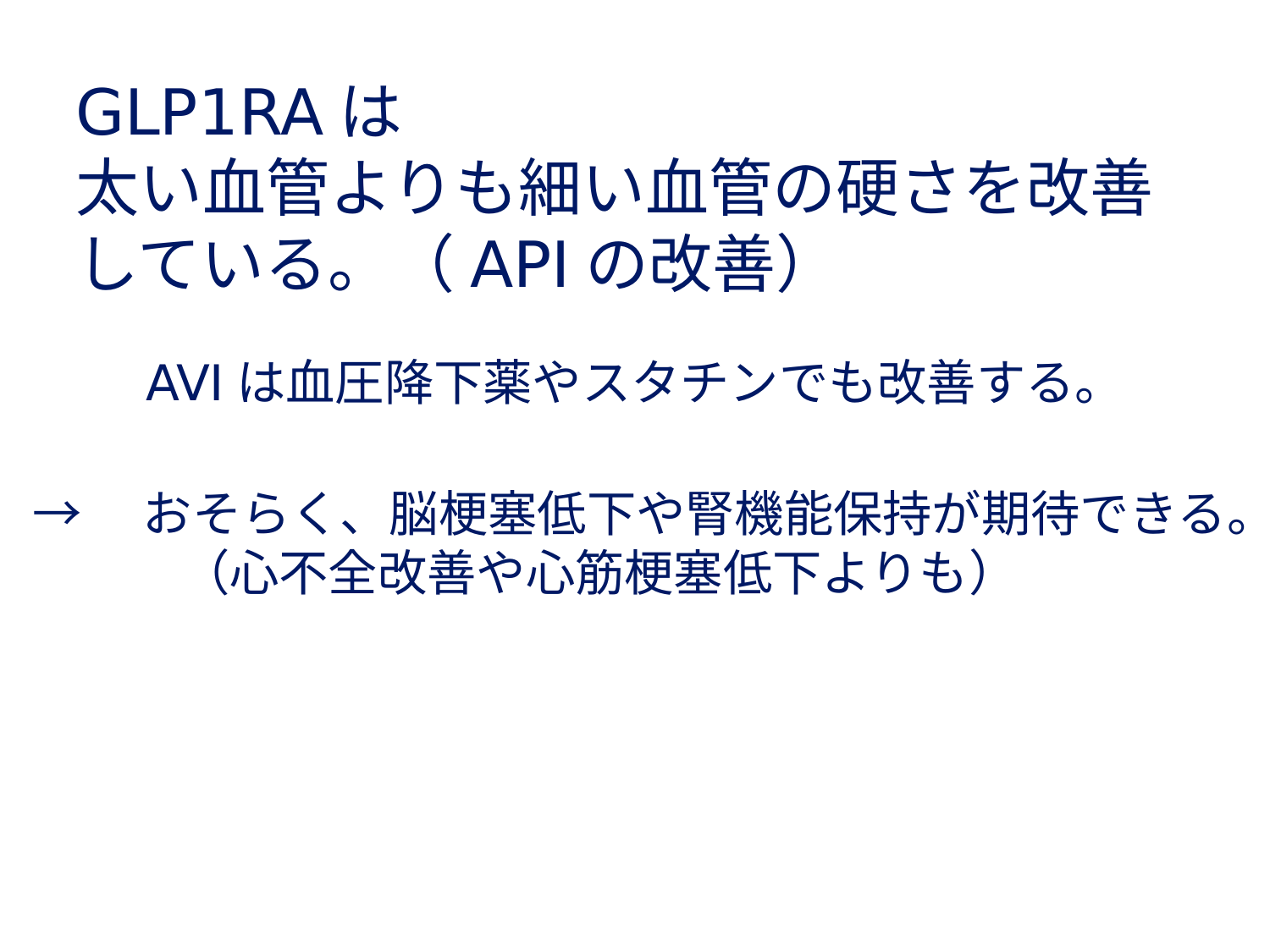

GLP1RAは
太い血管よりも細い血管の硬さを改善
している。（APIの改善）
AVIは血圧降下薬やスタチンでも改善する。
→　おそらく、脳梗塞低下や腎機能保持が期待できる。
　　　（心不全改善や心筋梗塞低下よりも）